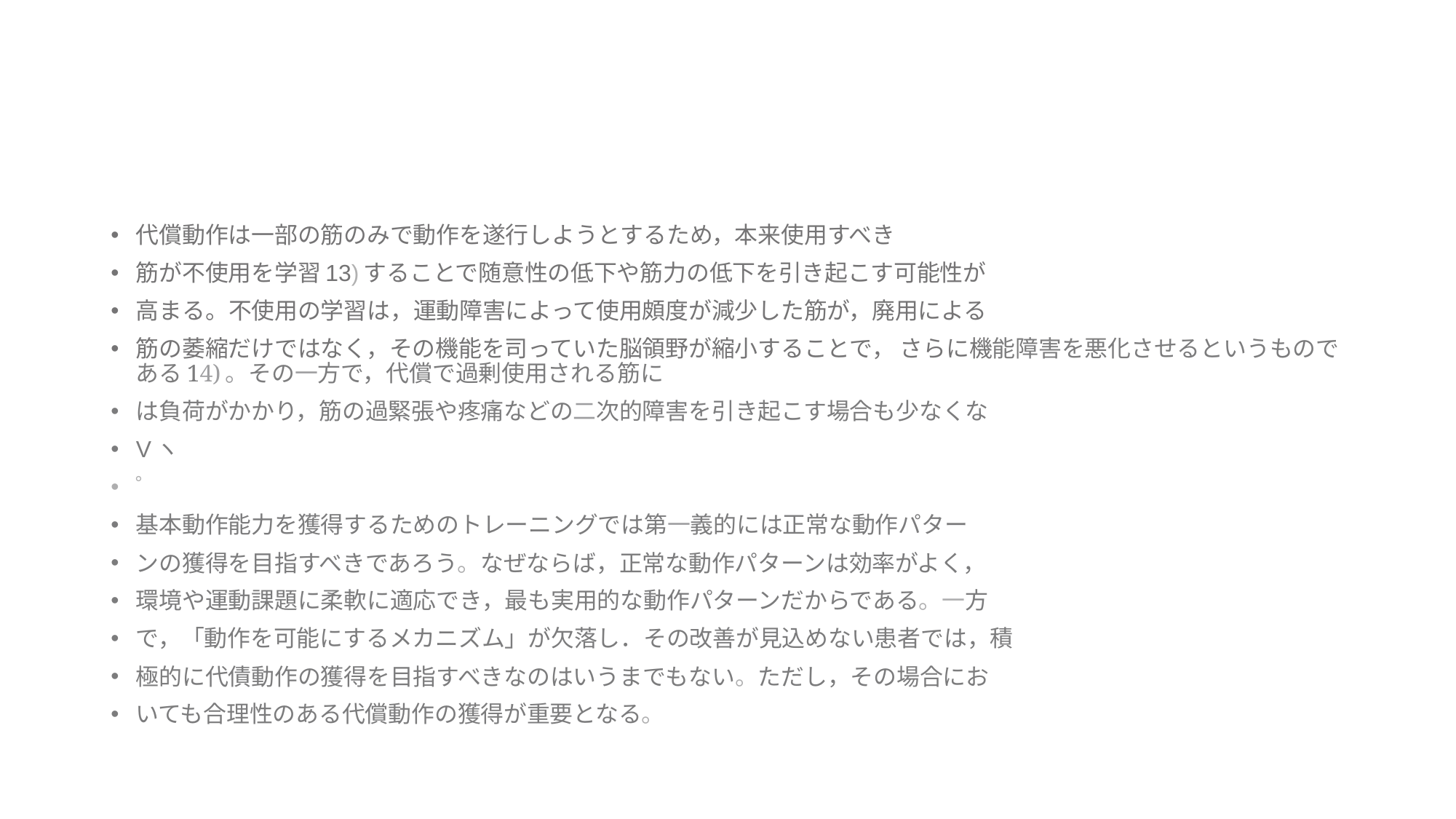

#
代償動作は一部の筋のみで動作を遂行しようとするため，本来使用すべき
筋が不使用を学習13)することで随意性の低下や筋力の低下を引き起こす可能性が
高まる。不使用の学習は，運動障害によって使用頗度が減少した筋が，廃用による
筋の萎縮だけではなく，その機能を司っていた脳領野が縮小することで， さらに機能障害を悪化させるというものである14)。その一方で，代償で過剰使用される筋に
は負荷がかかり，筋の過緊張や疼痛などの二次的障害を引き起こす場合も少なくな
Vヽ
゜
基本動作能力を獲得するためのトレーニングでは第一義的には正常な動作パター
ンの獲得を目指すべきであろう。なぜならば，正常な動作パターンは効率がよく，
環境や運動課題に柔軟に適応でき，最も実用的な動作パターンだからである。一方
で，「動作を可能にするメカニズム」が欠落し．その改善が見込めない患者では，積
極的に代債動作の獲得を目指すべきなのはいうまでもない。ただし，その場合にお
いても合理性のある代償動作の獲得が重要となる。